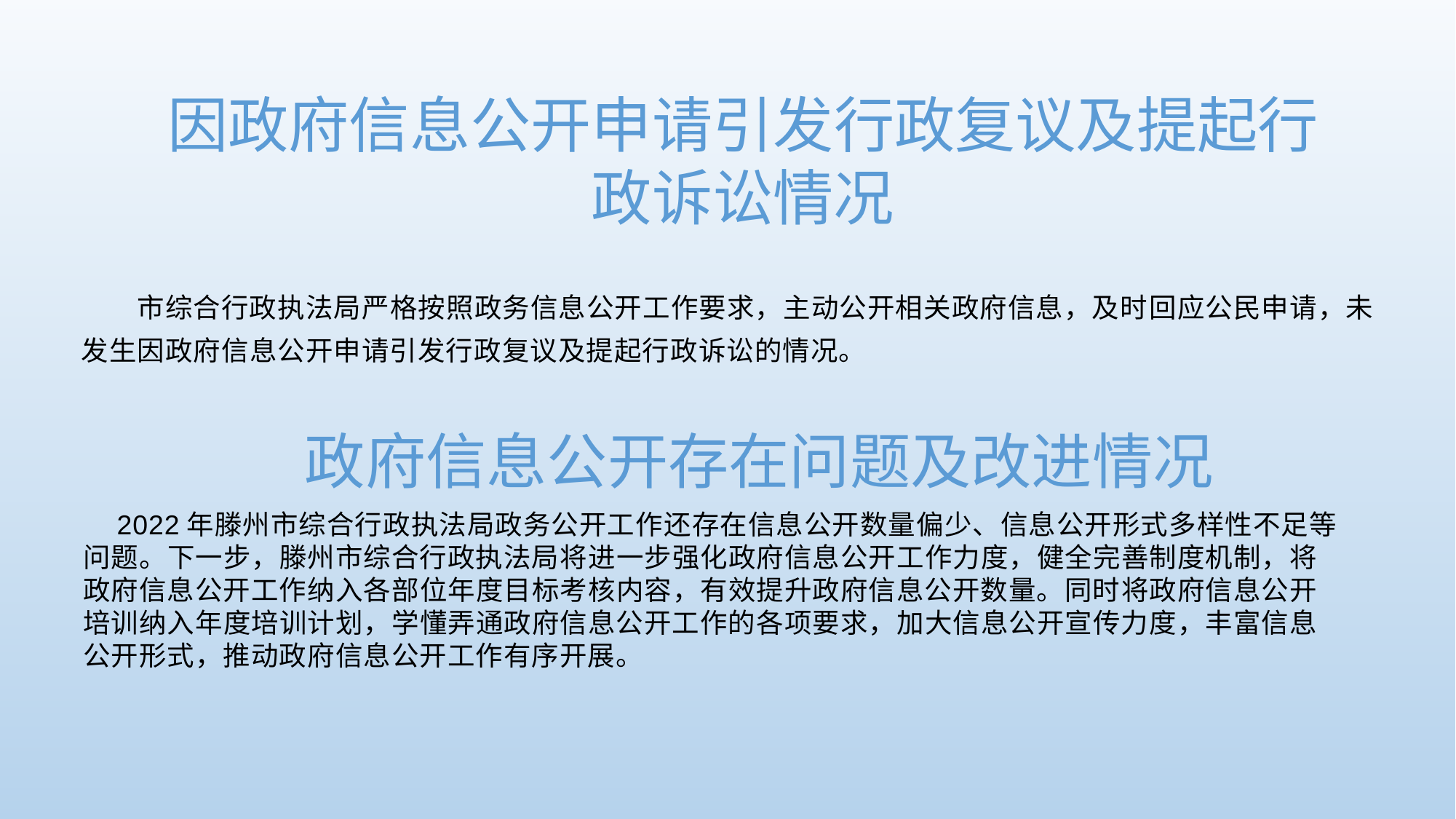

因政府信息公开申请引发行政复议及提起行政诉讼情况
       市综合行政执法局严格按照政务信息公开工作要求，主动公开相关政府信息，及时回应公民申请，未发生因政府信息公开申请引发行政复议及提起行政诉讼的情况。
政府信息公开存在问题及改进情况
    2022年滕州市综合行政执法局政务公开工作还存在信息公开数量偏少、信息公开形式多样性不足等问题。下一步，滕州市综合行政执法局将进一步强化政府信息公开工作力度，健全完善制度机制，将政府信息公开工作纳入各部位年度目标考核内容，有效提升政府信息公开数量。同时将政府信息公开培训纳入年度培训计划，学懂弄通政府信息公开工作的各项要求，加大信息公开宣传力度，丰富信息公开形式，推动政府信息公开工作有序开展。